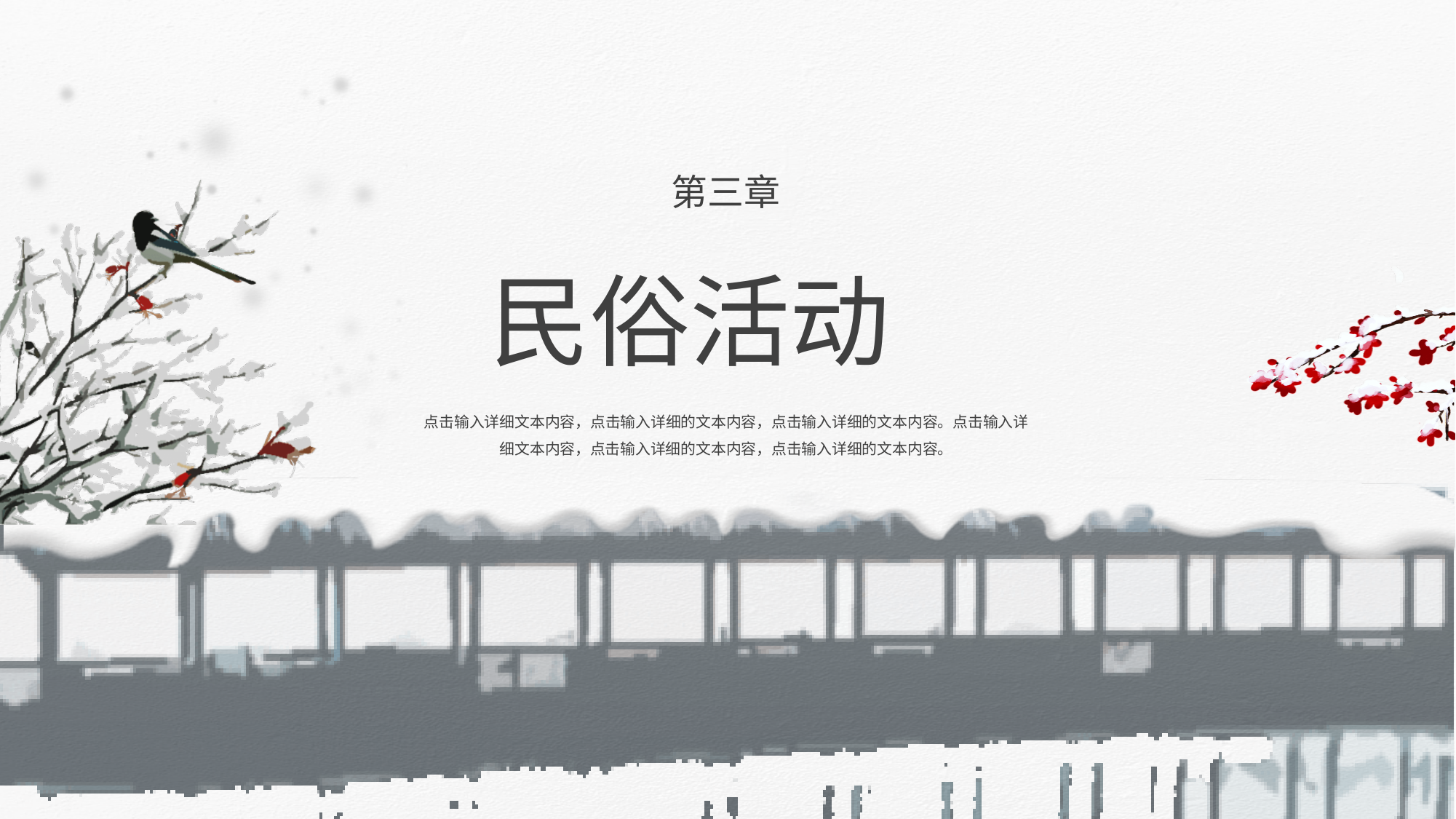

第三章
民俗活动
点击输入详细文本内容，点击输入详细的文本内容，点击输入详细的文本内容。点击输入详细文本内容，点击输入详细的文本内容，点击输入详细的文本内容。